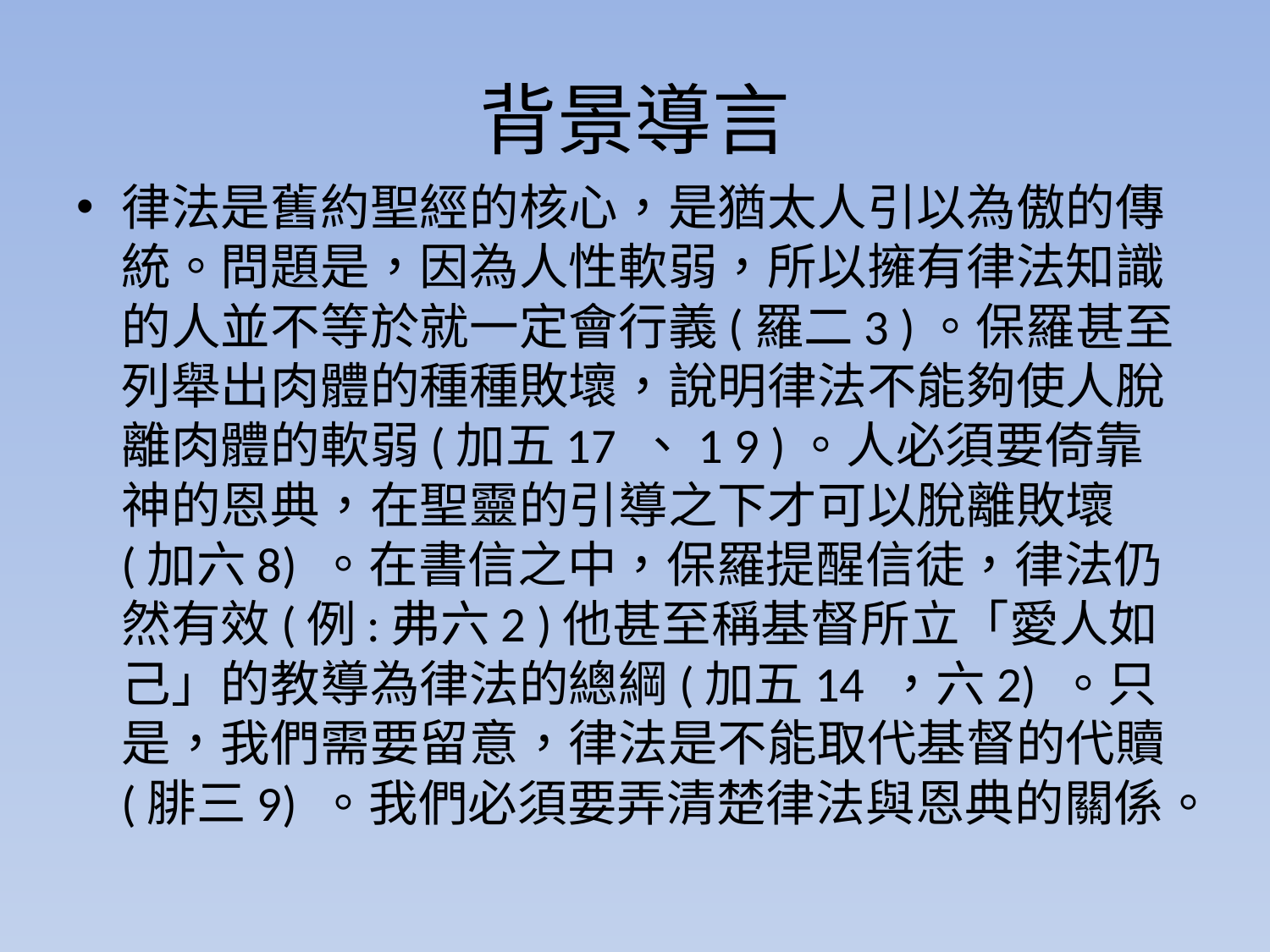

# 背景導言
律法是舊約聖經的核心，是猶太人引以為傲的傳統。問題是，因為人性軟弱，所以擁有律法知識的人並不等於就一定會行義(羅二3 )。保羅甚至列舉出肉體的種種敗壞，說明律法不能夠使人脫離肉體的軟弱(加五17 、1 9 )。人必須要倚靠神的恩典，在聖靈的引導之下才可以脫離敗壞(加六8) 。在書信之中，保羅提醒信徒，律法仍然有效(例:弗六2 )他甚至稱基督所立「愛人如己」的教導為律法的總綱(加五14 ，六2) 。只是，我們需要留意，律法是不能取代基督的代贖(腓三9) 。我們必須要弄清楚律法與恩典的關係。